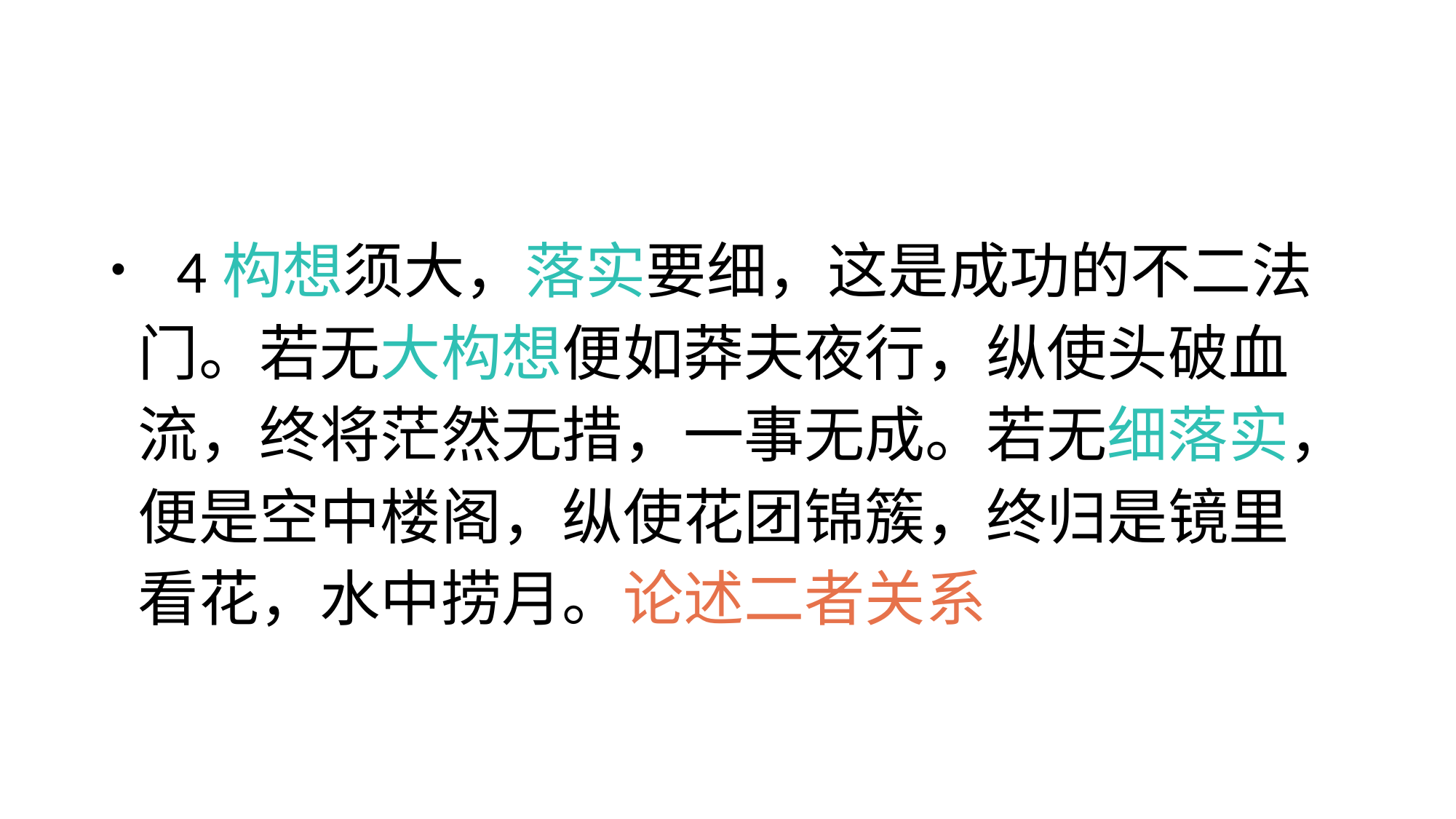

#
    4构想须大，落实要细，这是成功的不二法门。若无大构想便如莽夫夜行，纵使头破血流，终将茫然无措，一事无成。若无细落实，便是空中楼阁，纵使花团锦簇，终归是镜里看花，水中捞月。论述二者关系